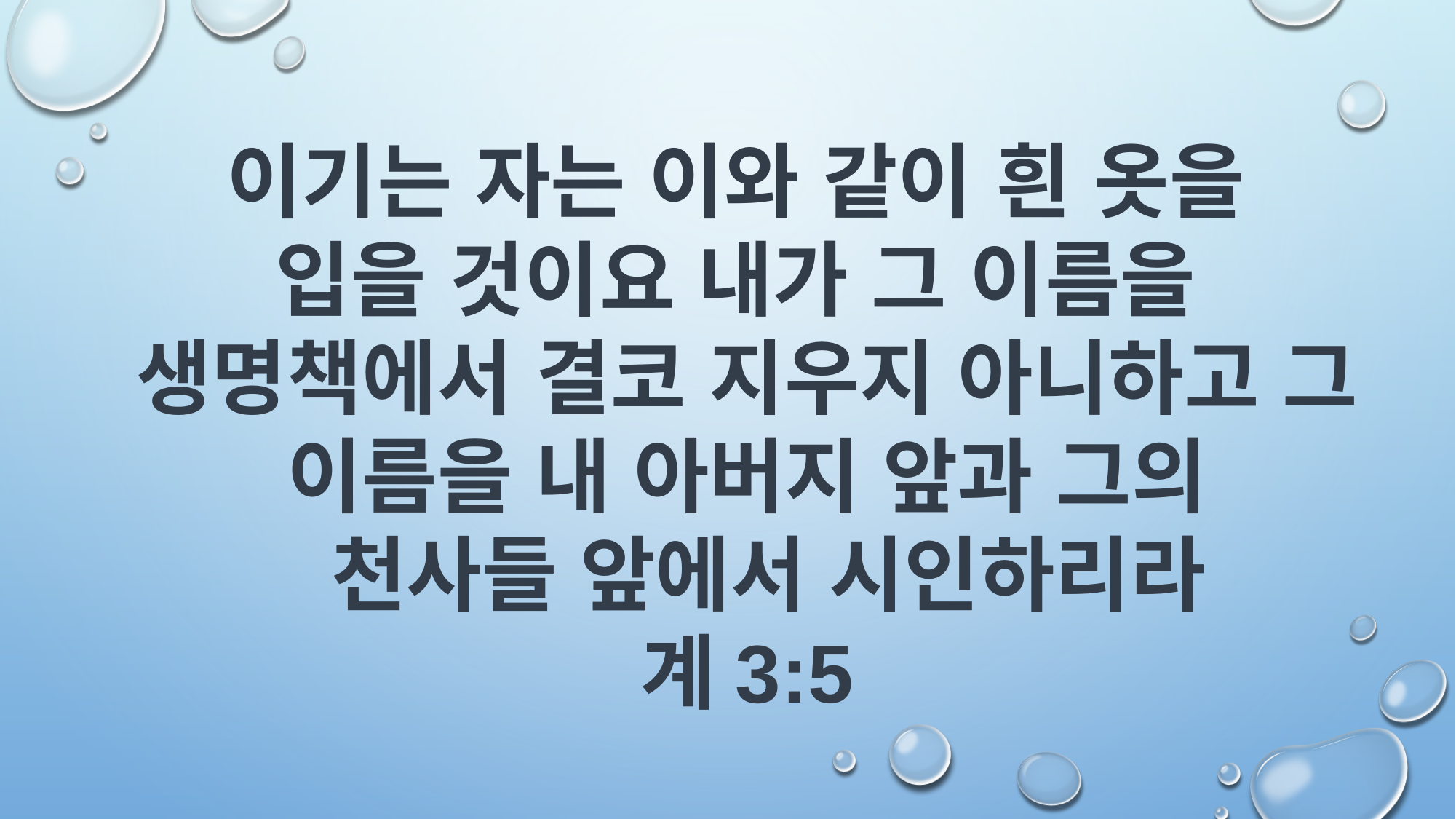

이기는 자는 이와 같이 흰 옷을
입을 것이요 내가 그 이름을
생명책에서 결코 지우지 아니하고 그 이름을 내 아버지 앞과 그의
 천사들 앞에서 시인하리라
계3:5